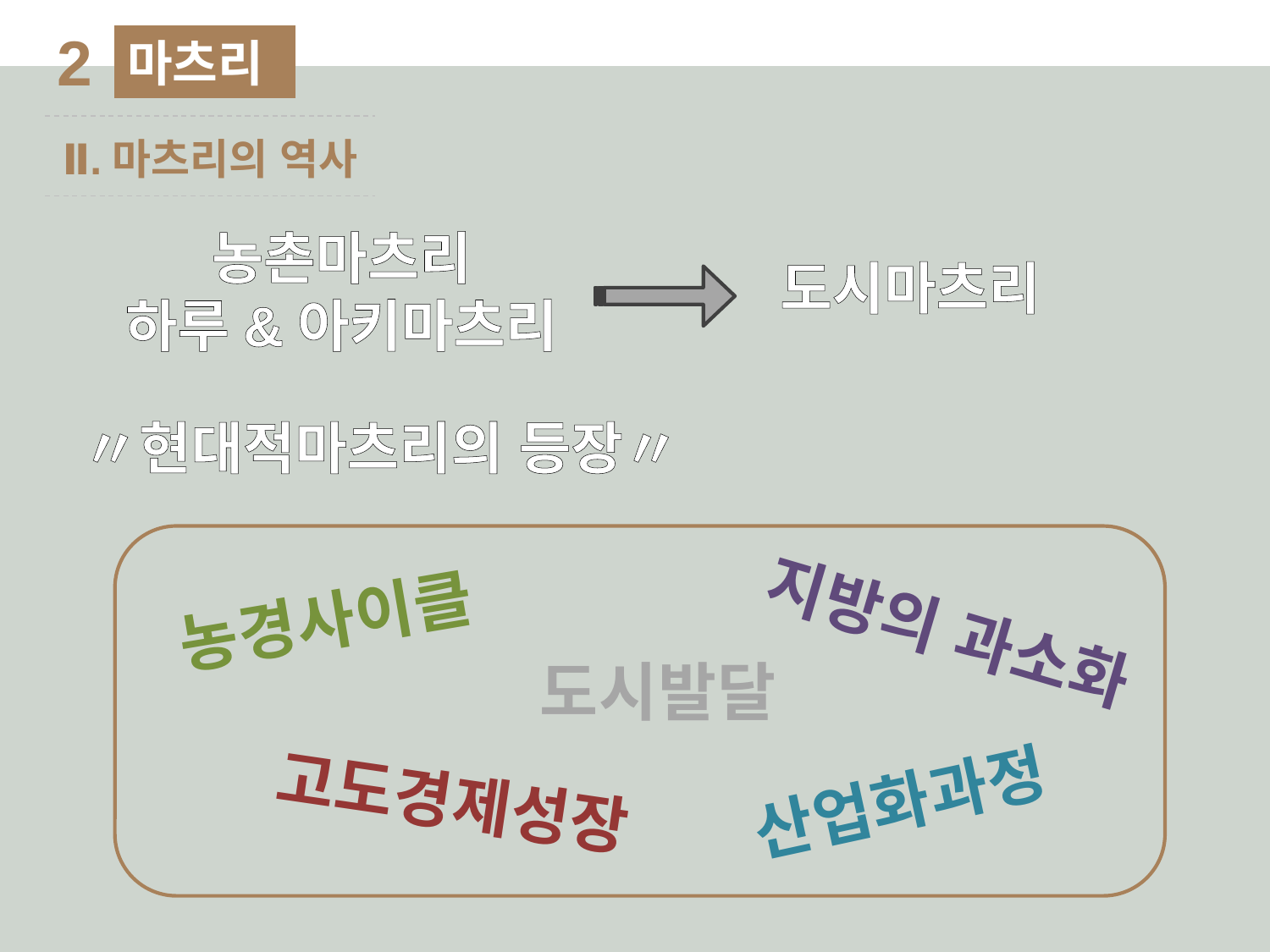

2
마츠리

Ⅱ.마츠리의 역사
농촌마츠리
하루&아키마츠리
도시마츠리

〃현대적마츠리의 등장〃

농경사이클
지방의 과소화
도시발달
고도경제성장
산업화과정